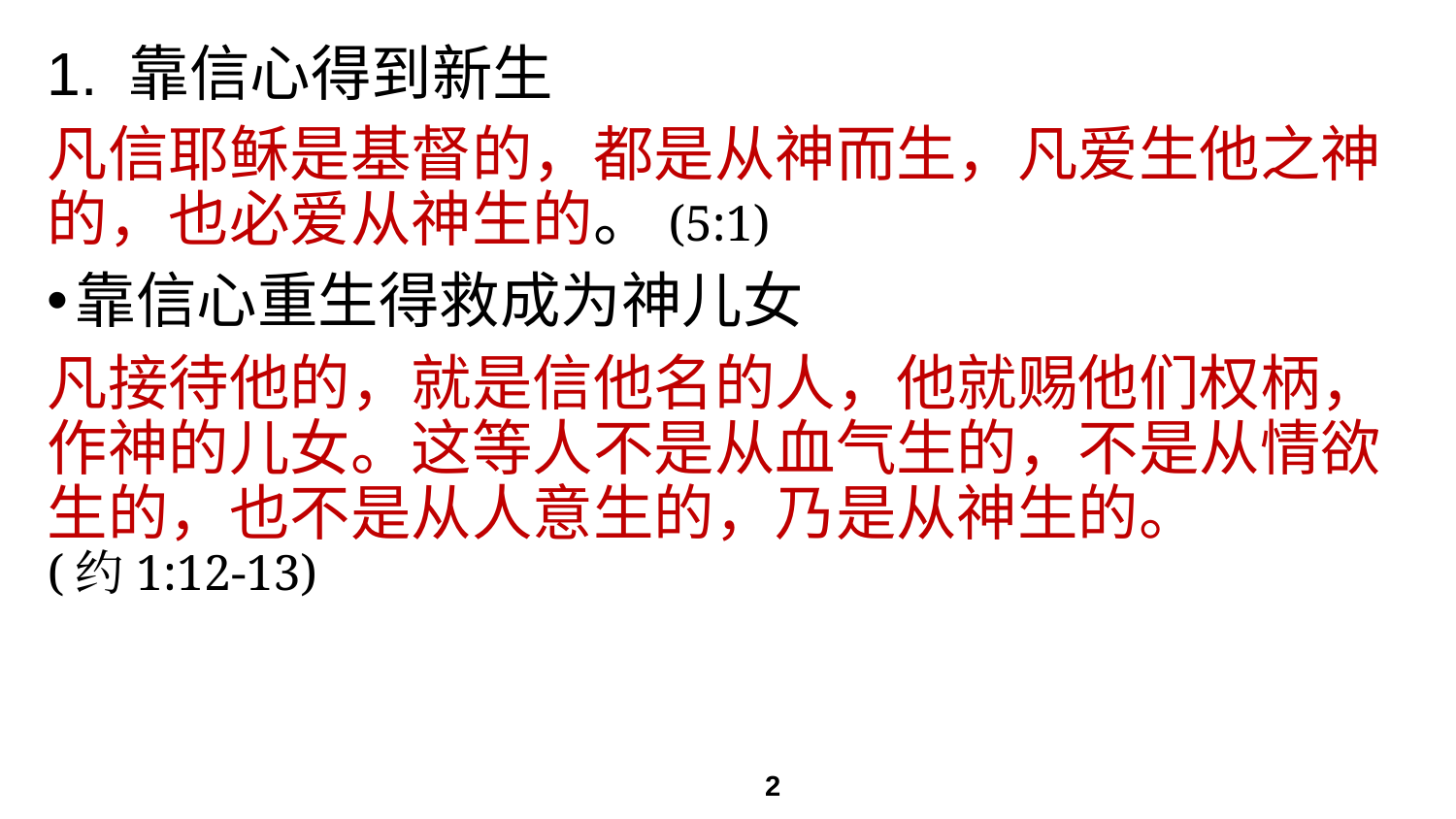

# 1. 靠信心得到新生
凡信耶稣是基督的，都是从神而生，凡爱生他之神的，也必爱从神生的。(5:1)
靠信心重生得救成为神儿女
凡接待他的，就是信他名的人，他就赐他们权柄，作神的儿女。这等人不是从血气生的，不是从情欲生的，也不是从人意生的，乃是从神生的。
(约1:12-13)
2